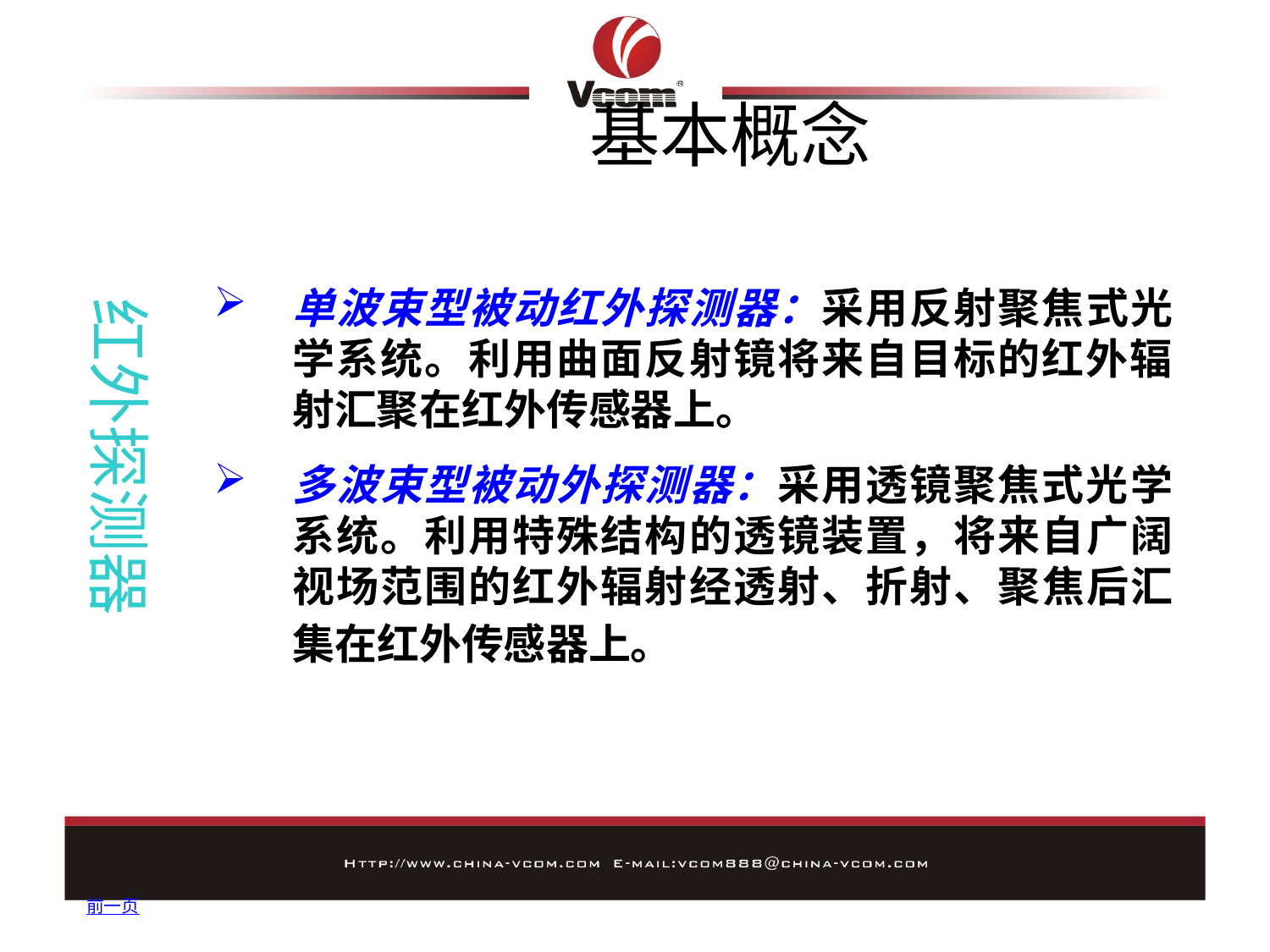

基本概念
单波束型被动红外探测器：采用反射聚焦式光学系统。利用曲面反射镜将来自目标的红外辐射汇聚在红外传感器上。
多波束型被动外探测器：采用透镜聚焦式光学系统。利用特殊结构的透镜装置，将来自广阔视场范围的红外辐射经透射、折射、聚焦后汇集在红外传感器上。
红外探测器
前一页